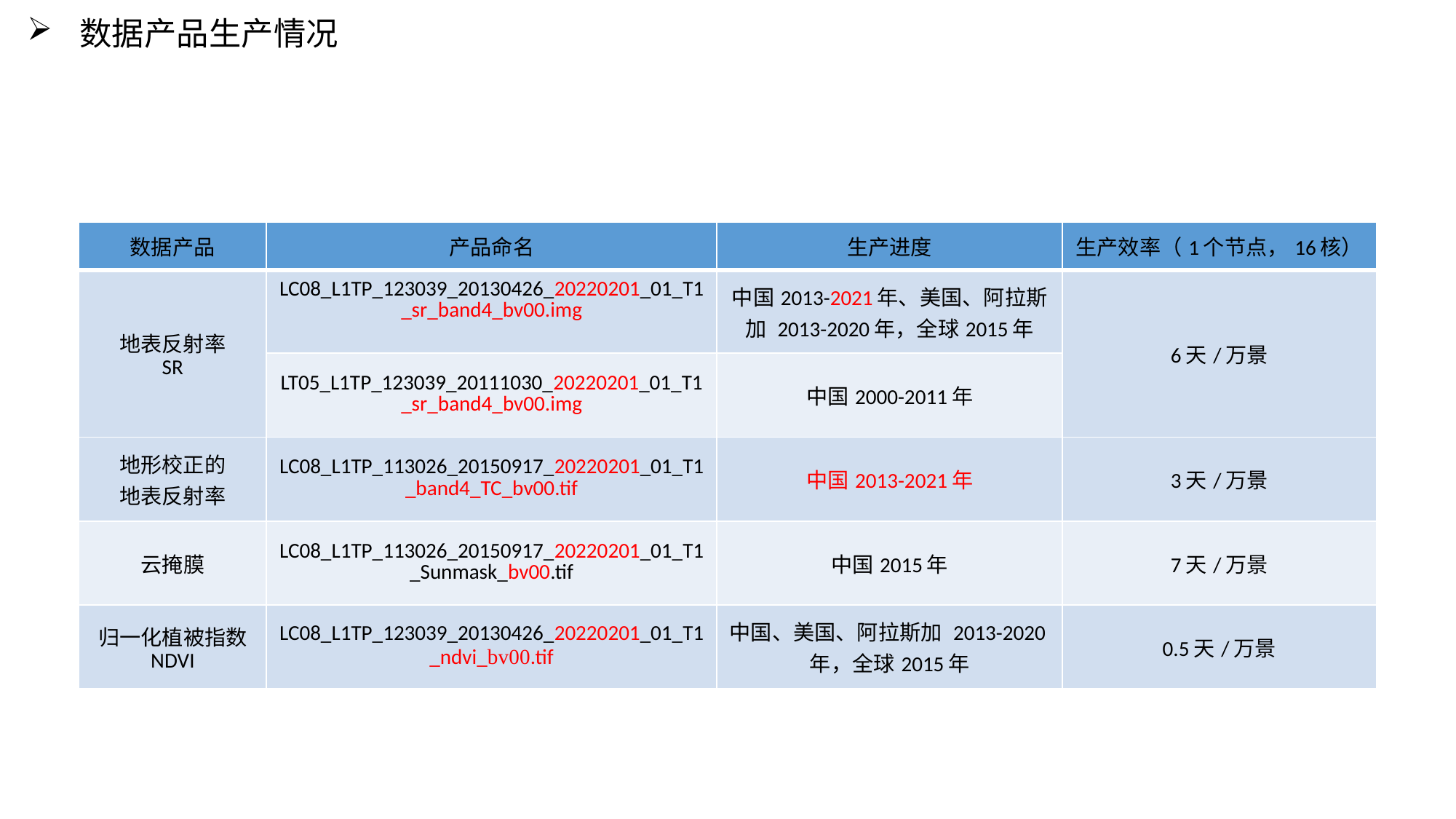

数据产品生产情况
| 数据产品 | 产品命名 | 生产进度 | 生产效率（1个节点，16核） |
| --- | --- | --- | --- |
| 地表反射率 SR | LC08\_L1TP\_123039\_20130426\_20220201\_01\_T1\_sr\_band4\_bv00.img | 中国2013-2021年、美国、阿拉斯加 2013-2020年，全球2015年 | 6天/万景 |
|  | LT05\_L1TP\_123039\_20111030\_20220201\_01\_T1\_sr\_band4\_bv00.img | 中国2000-2011年 |  |
| 地形校正的 地表反射率 | LC08\_L1TP\_113026\_20150917\_20220201\_01\_T1\_band4\_TC\_bv00.tif | 中国2013-2021年 | 3天/万景 |
| 云掩膜 | LC08\_L1TP\_113026\_20150917\_20220201\_01\_T1\_Sunmask\_bv00.tif | 中国2015年 | 7天/万景 |
| 归一化植被指数 NDVI | LC08\_L1TP\_123039\_20130426\_20220201\_01\_T1\_ndvi\_bv00.tif | 中国、美国、阿拉斯加 2013-2020年，全球2015年 | 0.5天/万景 |